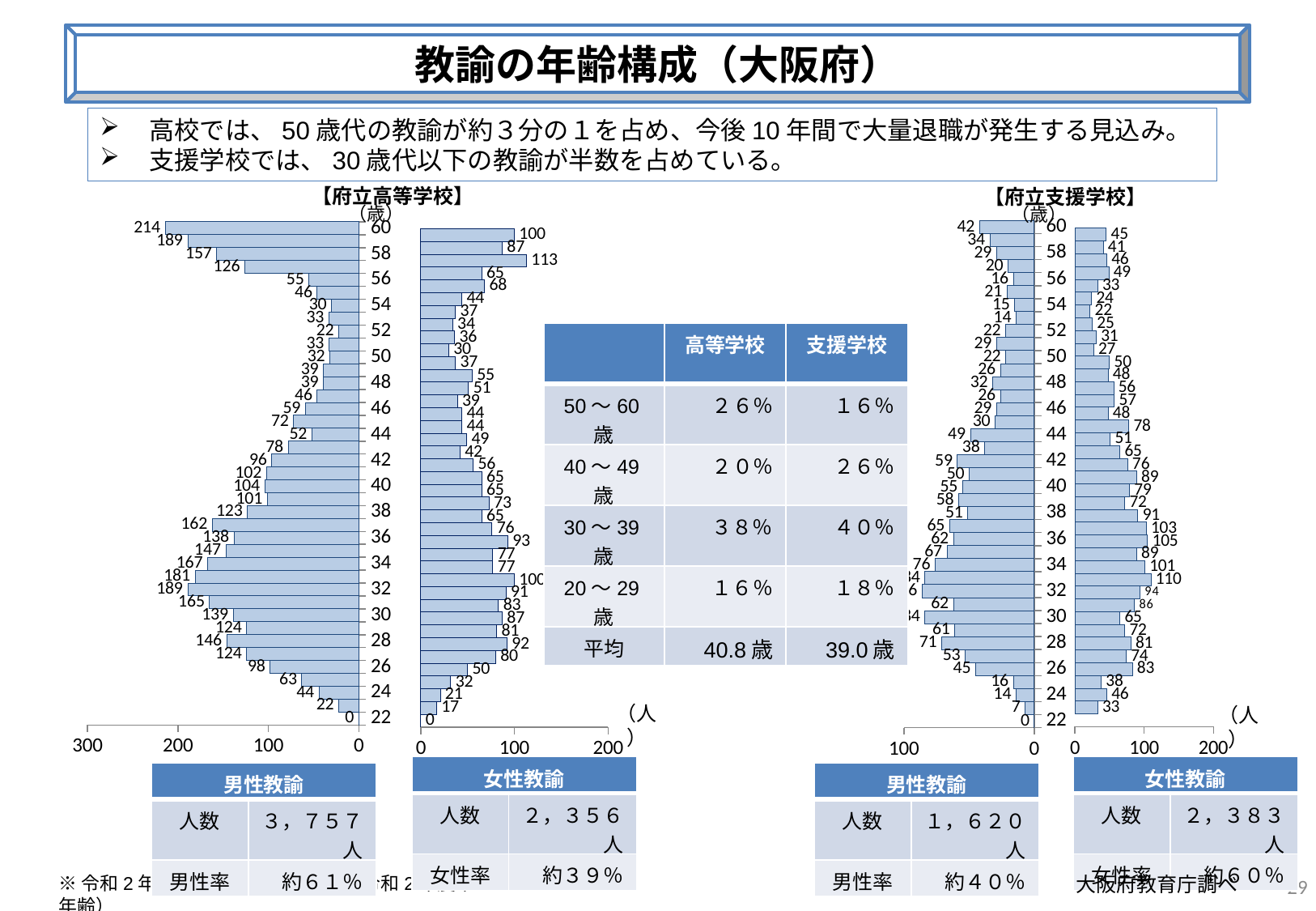

教諭の年齢構成（大阪府）
　高校では、50歳代の教諭が約３分の１を占め、今後10年間で大量退職が発生する見込み。
　支援学校では、30歳代以下の教諭が半数を占めている。
【府立高等学校】
【府立支援学校】
（歳）
（歳）

### Chart

| Category | 府立支援（男性） |
|---|---|
| 22 | 0.0 |
| 23 | 7.0 |
| 24 | 14.0 |
| 25 | 16.0 |
| 26 | 45.0 |
| 27 | 53.0 |
| 28 | 71.0 |
| 29 | 61.0 |
| 30 | 84.0 |
| 31 | 62.0 |
| 32 | 86.0 |
| 33 | 84.0 |
| 34 | 76.0 |
| 35 | 67.0 |
| 36 | 62.0 |
| 37 | 65.0 |
| 38 | 51.0 |
| 39 | 58.0 |
| 40 | 55.0 |
| 41 | 50.0 |
| 42 | 59.0 |
| 43 | 38.0 |
| 44 | 49.0 |
| 45 | 30.0 |
| 46 | 29.0 |
| 47 | 26.0 |
| 48 | 32.0 |
| 49 | 26.0 |
| 50 | 22.0 |
| 51 | 29.0 |
| 52 | 22.0 |
| 53 | 14.0 |
| 54 | 15.0 |
| 55 | 21.0 |
| 56 | 16.0 |
| 57 | 20.0 |
| 58 | 29.0 |
| 59 | 34.0 |
| 60 | 42.0 |

### Chart

| Category | 府立高校（男性） |
|---|---|
| 22 | 0.0 |
| 23 | 22.0 |
| 24 | 44.0 |
| 25 | 63.0 |
| 26 | 98.0 |
| 27 | 124.0 |
| 28 | 146.0 |
| 29 | 124.0 |
| 30 | 139.0 |
| 31 | 165.0 |
| 32 | 189.0 |
| 33 | 181.0 |
| 34 | 167.0 |
| 35 | 147.0 |
| 36 | 138.0 |
| 37 | 162.0 |
| 38 | 123.0 |
| 39 | 101.0 |
| 40 | 104.0 |
| 41 | 102.0 |
| 42 | 96.0 |
| 43 | 78.0 |
| 44 | 52.0 |
| 45 | 72.0 |
| 46 | 59.0 |
| 47 | 46.0 |
| 48 | 39.0 |
| 49 | 39.0 |
| 50 | 32.0 |
| 51 | 33.0 |
| 52 | 22.0 |
| 53 | 33.0 |
| 54 | 30.0 |
| 55 | 46.0 |
| 56 | 55.0 |
| 57 | 126.0 |
| 58 | 157.0 |
| 59 | 189.0 |
| 60 | 214.0 |

### Chart

| Category | 府立支援（女性） |
|---|---|
| 22 | None |
| 23 | 33.0 |
| 24 | 46.0 |
| 25 | 38.0 |
| 26 | 83.0 |
| 27 | 74.0 |
| 28 | 81.0 |
| 29 | 72.0 |
| 30 | 65.0 |
| 31 | 86.0 |
| 32 | 94.0 |
| 33 | 110.0 |
| 34 | 101.0 |
| 35 | 89.0 |
| 36 | 105.0 |
| 37 | 103.0 |
| 38 | 91.0 |
| 39 | 72.0 |
| 40 | 79.0 |
| 41 | 89.0 |
| 42 | 76.0 |
| 43 | 65.0 |
| 44 | 51.0 |
| 45 | 78.0 |
| 46 | 48.0 |
| 47 | 57.0 |
| 48 | 56.0 |
| 49 | 48.0 |
| 50 | 50.0 |
| 51 | 27.0 |
| 52 | 31.0 |
| 53 | 25.0 |
| 54 | 22.0 |
| 55 | 24.0 |
| 56 | 33.0 |
| 57 | 49.0 |
| 58 | 46.0 |
| 59 | 41.0 |
| 60 | 45.0 |

### Chart

| Category | 府立高校（女性） |
|---|---|
| 22 | 0.0 |
| 23 | 17.0 |
| 24 | 21.0 |
| 25 | 32.0 |
| 26 | 50.0 |
| 27 | 80.0 |
| 28 | 92.0 |
| 29 | 81.0 |
| 30 | 87.0 |
| 31 | 83.0 |
| 32 | 91.0 |
| 33 | 100.0 |
| 34 | 77.0 |
| 35 | 77.0 |
| 36 | 93.0 |
| 37 | 76.0 |
| 38 | 65.0 |
| 39 | 73.0 |
| 40 | 65.0 |
| 41 | 65.0 |
| 42 | 56.0 |
| 43 | 42.0 |
| 44 | 49.0 |
| 45 | 44.0 |
| 46 | 44.0 |
| 47 | 39.0 |
| 48 | 51.0 |
| 49 | 55.0 |
| 50 | 37.0 |
| 51 | 30.0 |
| 52 | 36.0 |
| 53 | 34.0 |
| 54 | 37.0 |
| 55 | 44.0 |
| 56 | 68.0 |
| 57 | 65.0 |
| 58 | 113.0 |
| 59 | 87.0 |
| 60 | 100.0 |
|  | 高等学校 | 支援学校 |
| --- | --- | --- |
| 50～60歳 | ２６％ | １６％ |
| 40～49歳 | ２０％ | ２６％ |
| 30～39歳 | ３８％ | ４０％ |
| 20～29歳 | １６％ | １８％ |
| 平均 | 40.8歳 | 39.0歳 |
（人）
（人）
| 女性教諭 |  |
| --- | --- |
| 人数 | ２，３８３人 |
| 女性率 | 約６０％ |
| 女性教諭 |  |
| --- | --- |
| 人数 | ２，３５６人 |
| 女性率 | 約３９％ |
| 男性教諭 |  |
| --- | --- |
| 人数 | １，６２０人 |
| 男性率 | 約４０％ |
| 男性教諭 |  |
| --- | --- |
| 人数 | ３，７５７人 |
| 男性率 | 約６１％ |
29
大阪府教育庁調べ
※令和2年5月1日現在（年齢は、令和2年度末年齢）